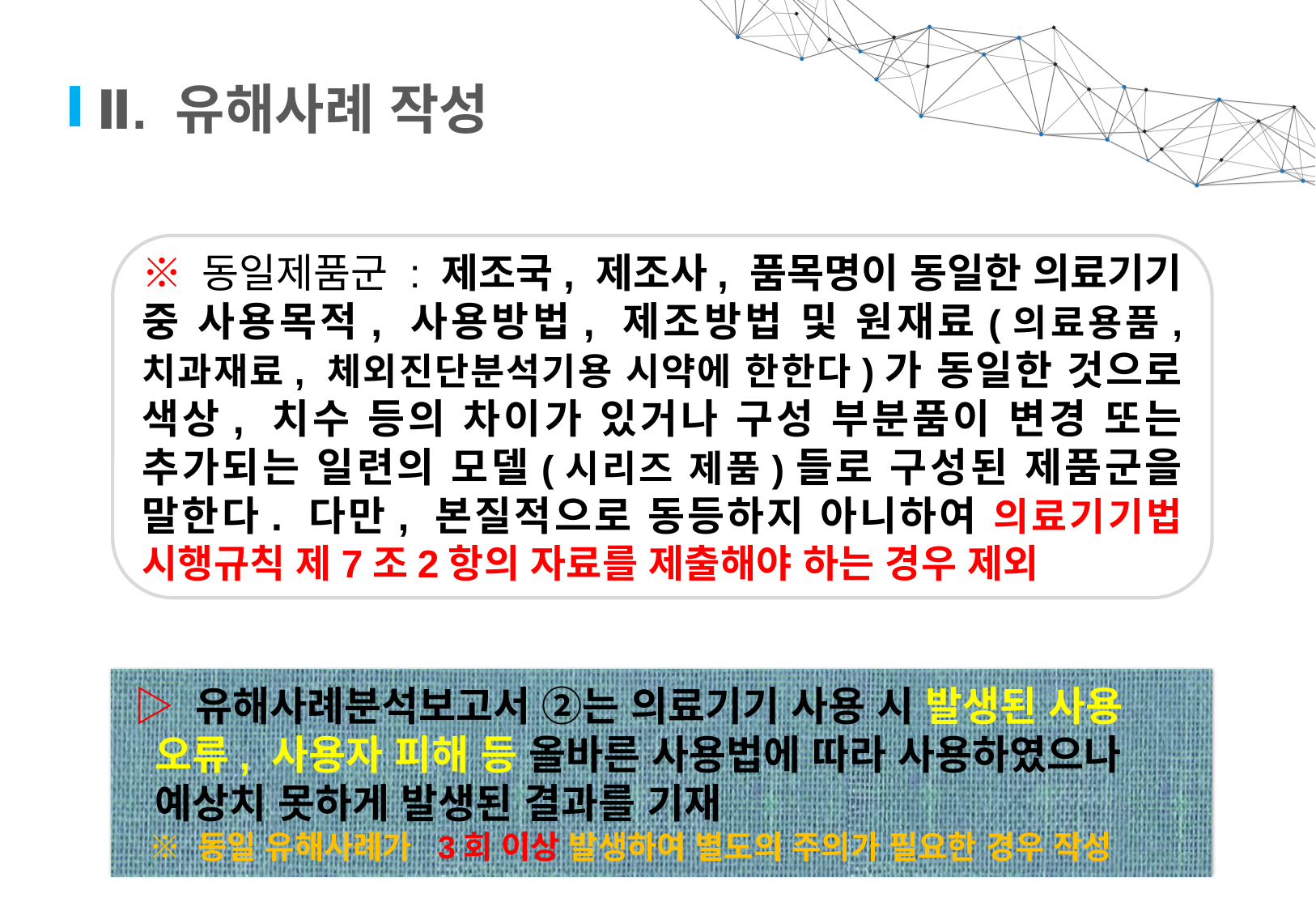

# Ⅱ. 유해사례 작성
※ 동일제품군 : 제조국, 제조사, 품목명이 동일한 의료기기 중 사용목적, 사용방법, 제조방법 및 원재료(의료용품, 치과재료, 체외진단분석기용 시약에 한한다)가 동일한 것으로 색상, 치수 등의 차이가 있거나 구성 부분품이 변경 또는 추가되는 일련의 모델(시리즈 제품)들로 구성된 제품군을 말한다. 다만, 본질적으로 동등하지 아니하여 의료기기법 시행규칙 제7조2항의 자료를 제출해야 하는 경우 제외
 ▷ 유해사례분석보고서 ②는 의료기기 사용 시 발생된 사용
  오류, 사용자 피해 등 올바른 사용법에 따라 사용하였으나
  예상치 못하게 발생된 결과를 기재
   ※ 동일 유해사례가  3회 이상 발생하여 별도의 주의가 필요한 경우 작성